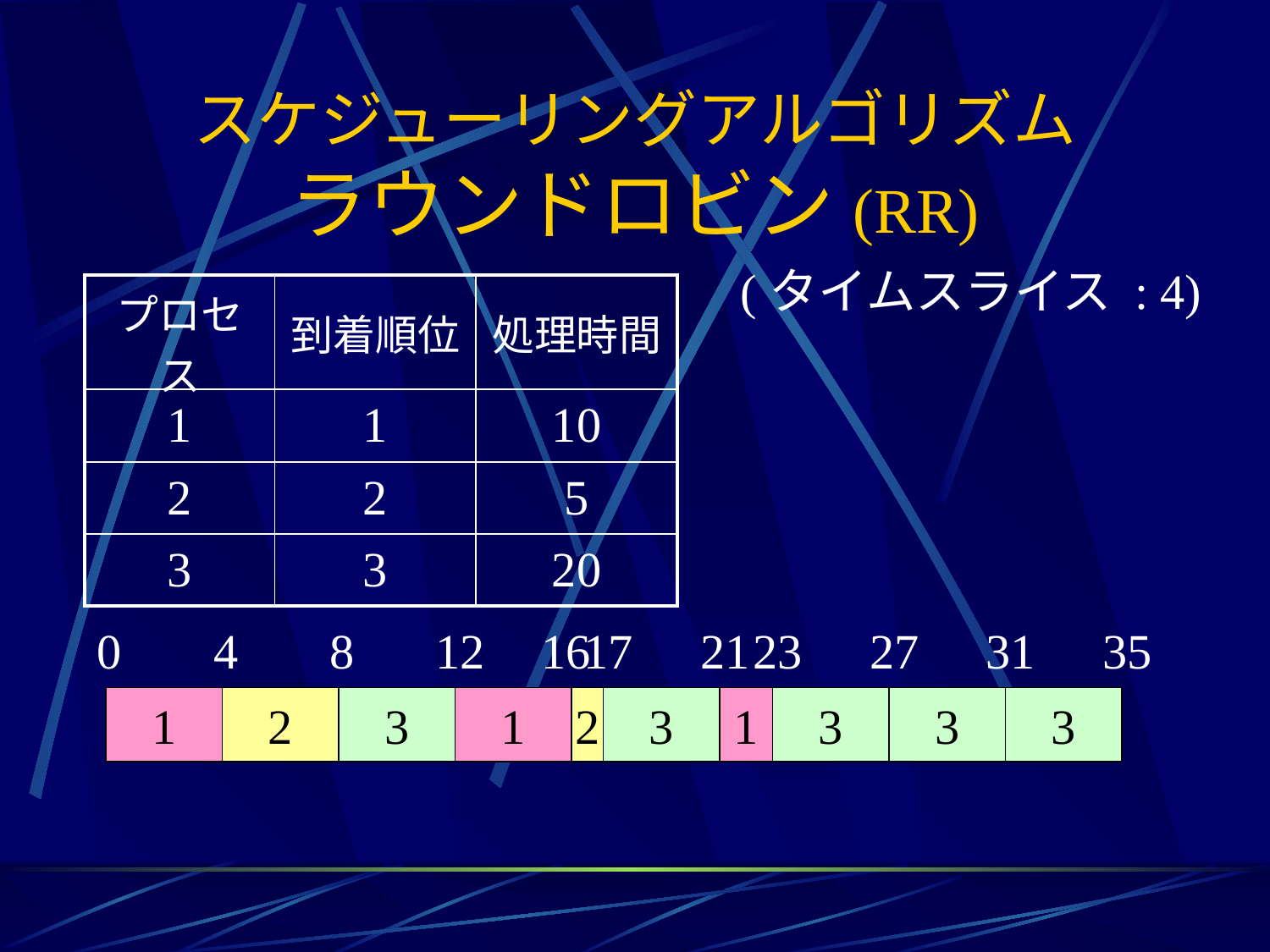

# スケジューリングアルゴリズム ラウンドロビン(RR)
(タイムスライス : 4)
| プロセス | 到着順位 | 処理時間 |
| --- | --- | --- |
| 1 | 1 | 10 |
| 2 | 2 | 5 |
| 3 | 3 | 20 |
0
4
1
8
2
12
3
16
1
17
2
21
3
23
1
27
3
31
3
35
3